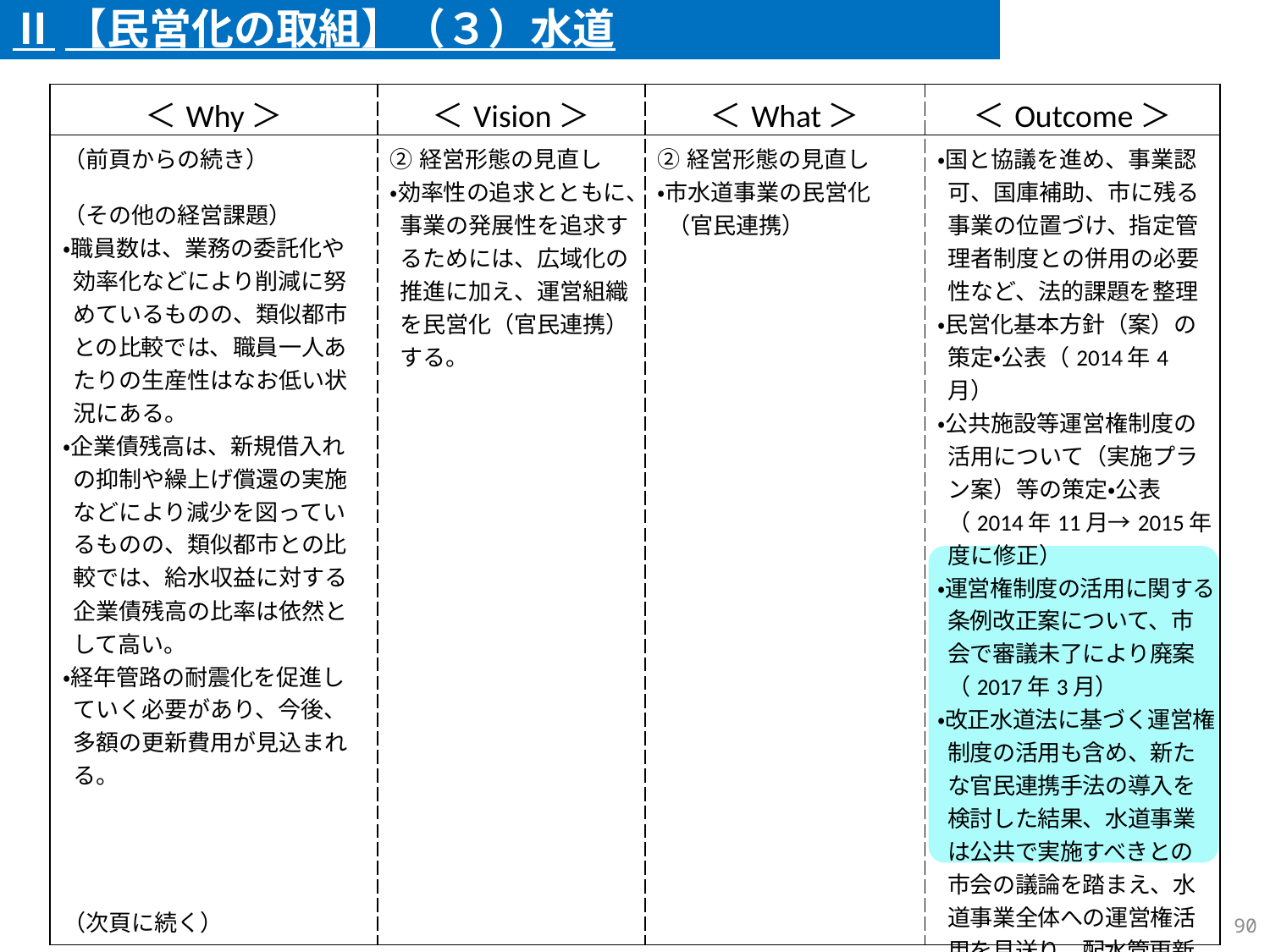

Ⅱ【民営化の取組】（３）水道
| ＜Why＞ | ＜Vision＞ | ＜What＞ | ＜Outcome＞ |
| --- | --- | --- | --- |
| （前頁からの続き） （その他の経営課題） ・職員数は、業務の委託化や効率化などにより削減に努めているものの、類似都市との比較では、職員一人あたりの生産性はなお低い状況にある。 ・企業債残高は、新規借入れの抑制や繰上げ償還の実施などにより減少を図っているものの、類似都市との比較では、給水収益に対する企業債残高の比率は依然として高い。 ・経年管路の耐震化を促進していく必要があり、今後、多額の更新費用が見込まれる。 （次頁に続く） | ②経営形態の見直し ・効率性の追求とともに、事業の発展性を追求するためには、広域化の推進に加え、運営組織を民営化（官民連携）する。 | ②経営形態の見直し ・市水道事業の民営化（官民連携） | ・国と協議を進め、事業認可、国庫補助、市に残る事業の位置づけ、指定管理者制度との併用の必要性など、法的課題を整理 ・民営化基本方針（案）の策定・公表（2014年4月） ・公共施設等運営権制度の活用について（実施プラン案）等の策定・公表（2014年11月→2015年度に修正） ・運営権制度の活用に関する条例改正案について、市会で審議未了により廃案（2017年3月） ・改正水道法に基づく運営権制度の活用も含め、新たな官民連携手法の導入を検討した結果、水道事業は公共で実施すべきとの市会の議論を踏まえ、水道事業全体への運営権活用を見送り、配水管更新事業に運営権制度を導入する ことを市戦略会議で確認（2020年１月） |

90